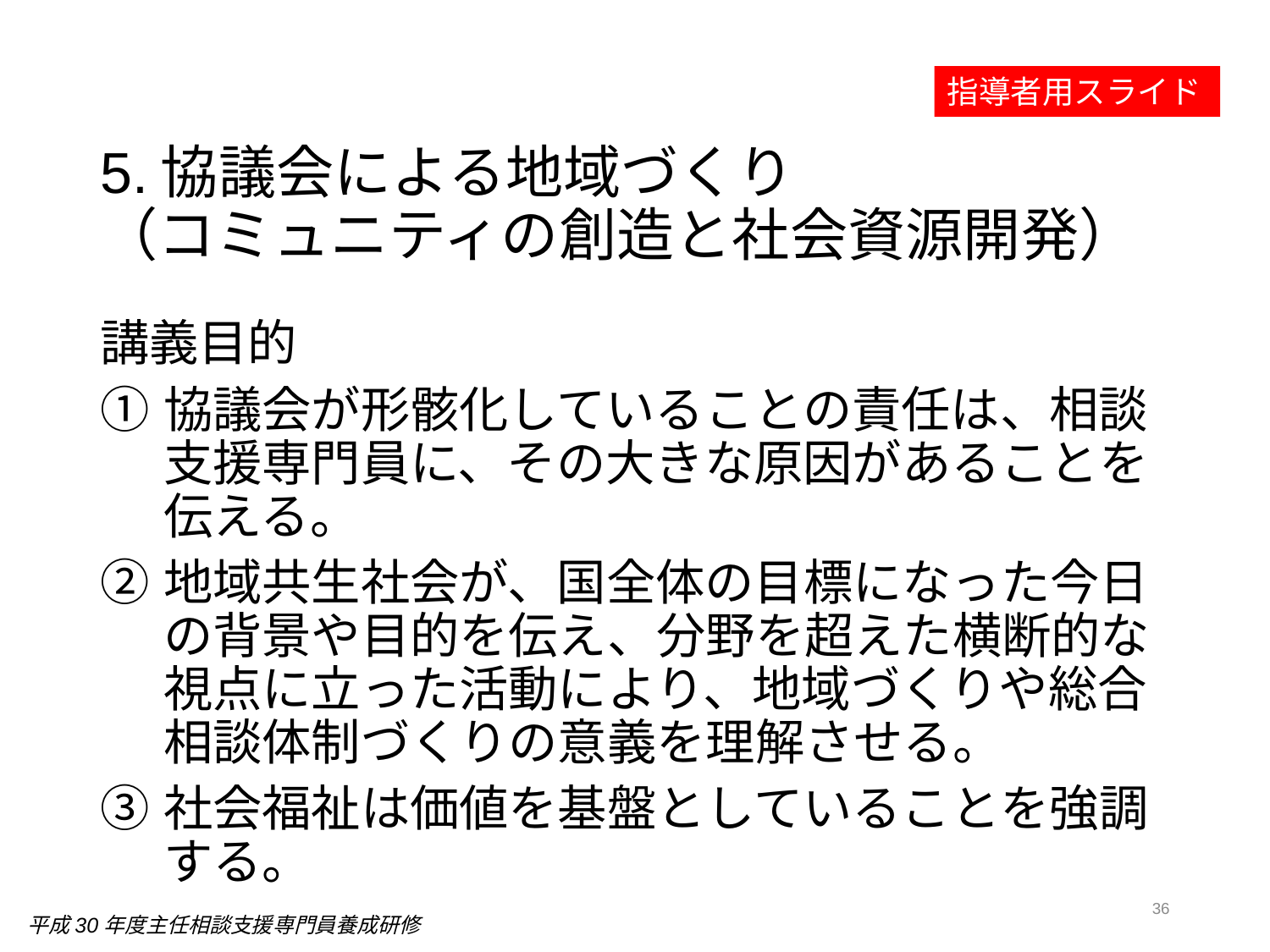

指導者用スライド
# 5.協議会による地域づくり　 （コミュニティの創造と社会資源開発）
講義目的
協議会が形骸化していることの責任は、相談支援専門員に、その大きな原因があることを伝える。
地域共生社会が、国全体の目標になった今日の背景や目的を伝え、分野を超えた横断的な視点に立った活動により、地域づくりや総合相談体制づくりの意義を理解させる。
社会福祉は価値を基盤としていることを強調する。

36
平成30年度主任相談支援専門員養成研修